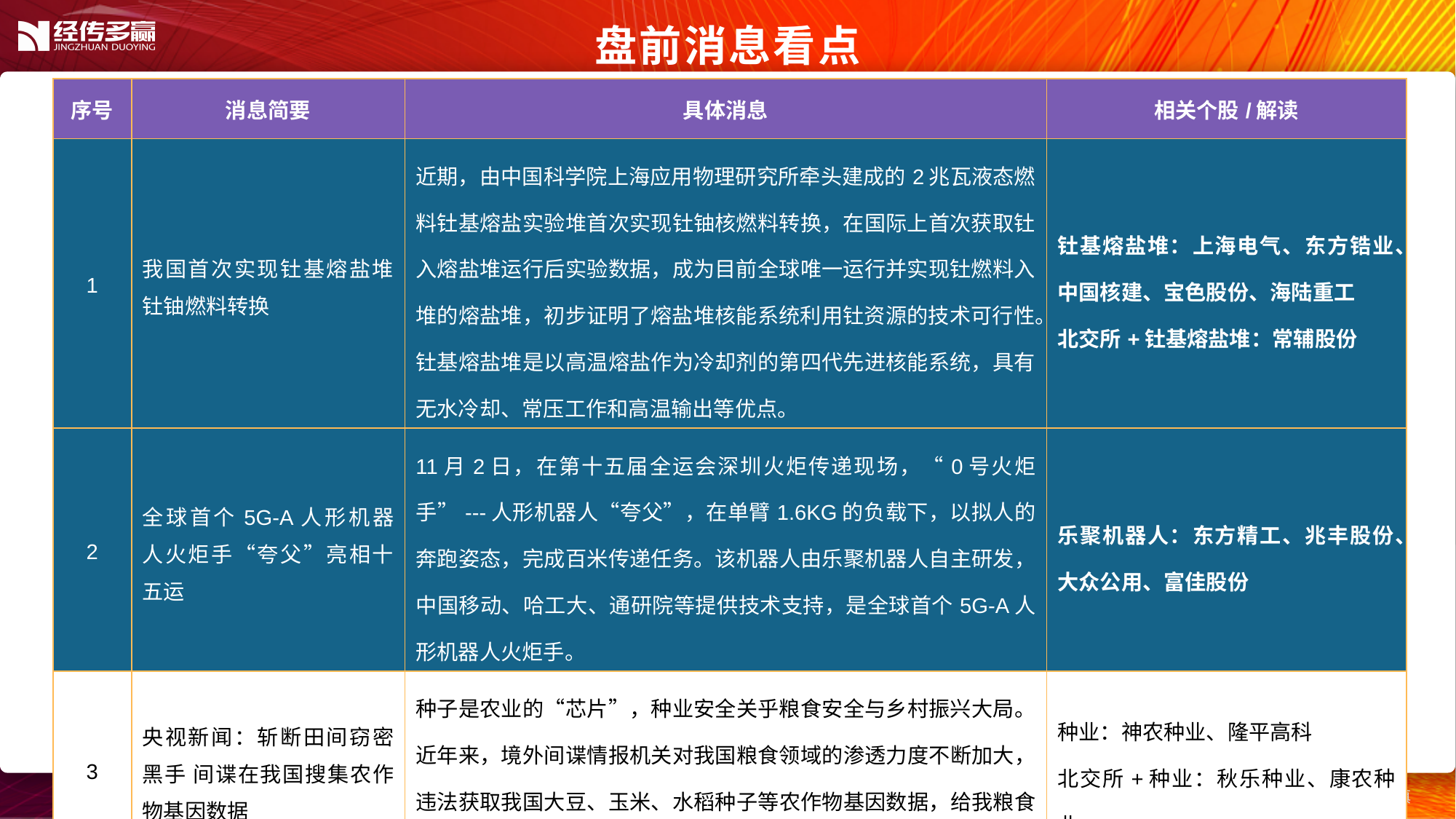

盘前消息看点
| 序号 | 消息简要 | 具体消息 | 相关个股/解读 |
| --- | --- | --- | --- |
| 1 | 我国首次实现钍基熔盐堆钍铀燃料转换 | 近期，由中国科学院上海应用物理研究所牵头建成的2兆瓦液态燃料钍基熔盐实验堆首次实现钍铀核燃料转换，在国际上首次获取钍入熔盐堆运行后实验数据，成为目前全球唯一运行并实现钍燃料入堆的熔盐堆，初步证明了熔盐堆核能系统利用钍资源的技术可行性。钍基熔盐堆是以高温熔盐作为冷却剂的第四代先进核能系统，具有无水冷却、常压工作和高温输出等优点。 | 钍基熔盐堆：上海电气、东方锆业、中国核建、宝色股份、海陆重工 北交所+钍基熔盐堆：常辅股份 |
| 2 | 全球首个5G-A人形机器人火炬手“夸父”亮相十五运 | 11月2日，在第十五届全运会深圳火炬传递现场，“0号火炬手”---人形机器人“夸父”，在单臂1.6KG的负载下，以拟人的奔跑姿态，完成百米传递任务。该机器人由乐聚机器人自主研发，中国移动、哈工大、通研院等提供技术支持，是全球首个5G-A人形机器人火炬手。 | 乐聚机器人：东方精工、兆丰股份、大众公用、富佳股份 |
| 3 | 央视新闻：斩断田间窃密黑手 间谍在我国搜集农作物基因数据 | 种子是农业的“芯片”，种业安全关乎粮食安全与乡村振兴大局。近年来，境外间谍情报机关对我国粮食领域的渗透力度不断加大，违法获取我国大豆、玉米、水稻种子等农作物基因数据，给我粮食安全带来严重危害。 | 种业：神农种业、隆平高科 北交所+种业：秋乐种业、康农种业 |
| 4 |  |  |  |
| 5 |  |  |  |